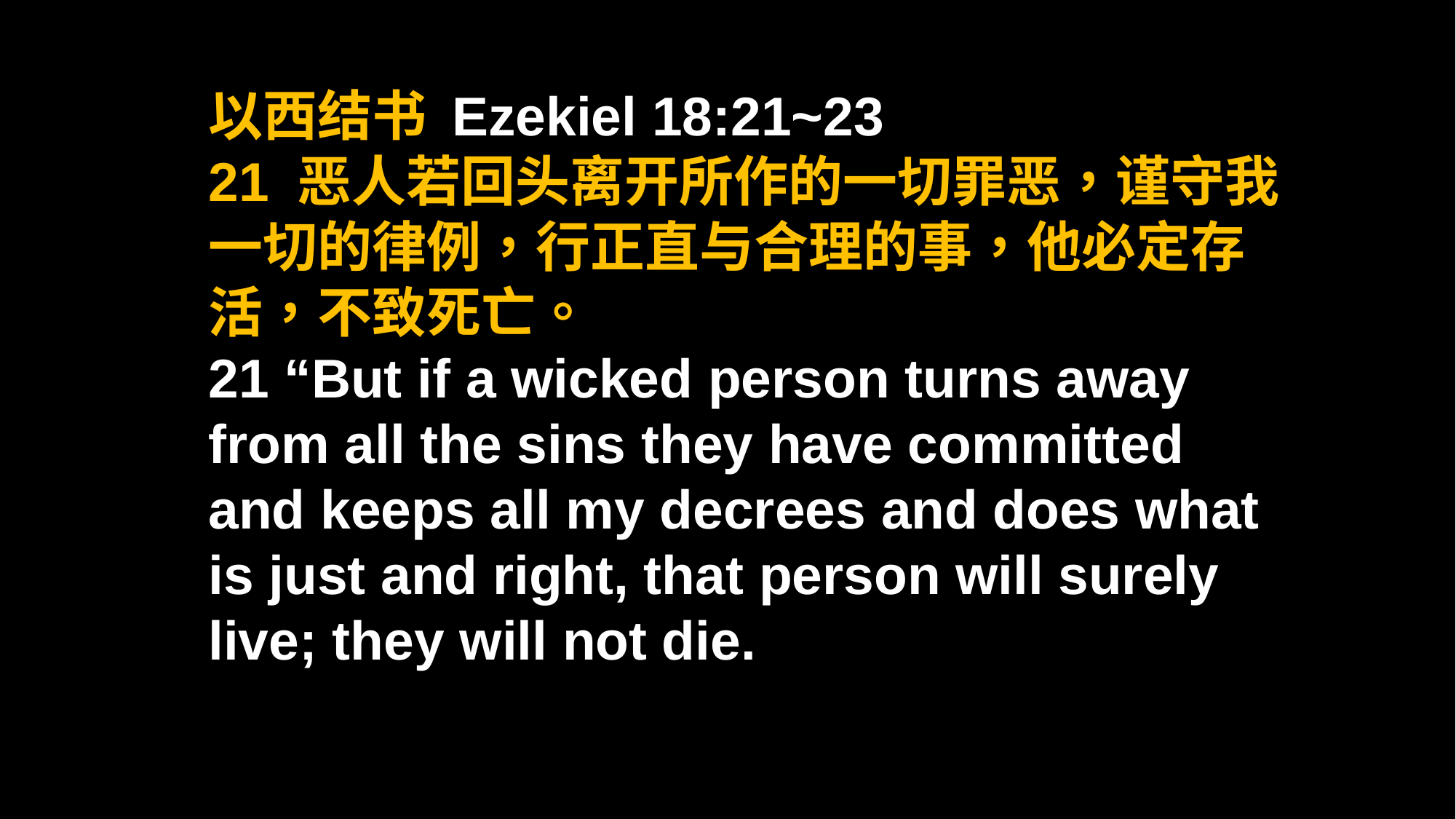

以西结书 Ezekiel 18:21~23
21 恶人若回头离开所作的一切罪恶，谨守我一切的律例，行正直与合理的事，他必定存活，不致死亡。
21 “But if a wicked person turns away from all the sins they have committed and keeps all my decrees and does what is just and right, that person will surely live; they will not die.